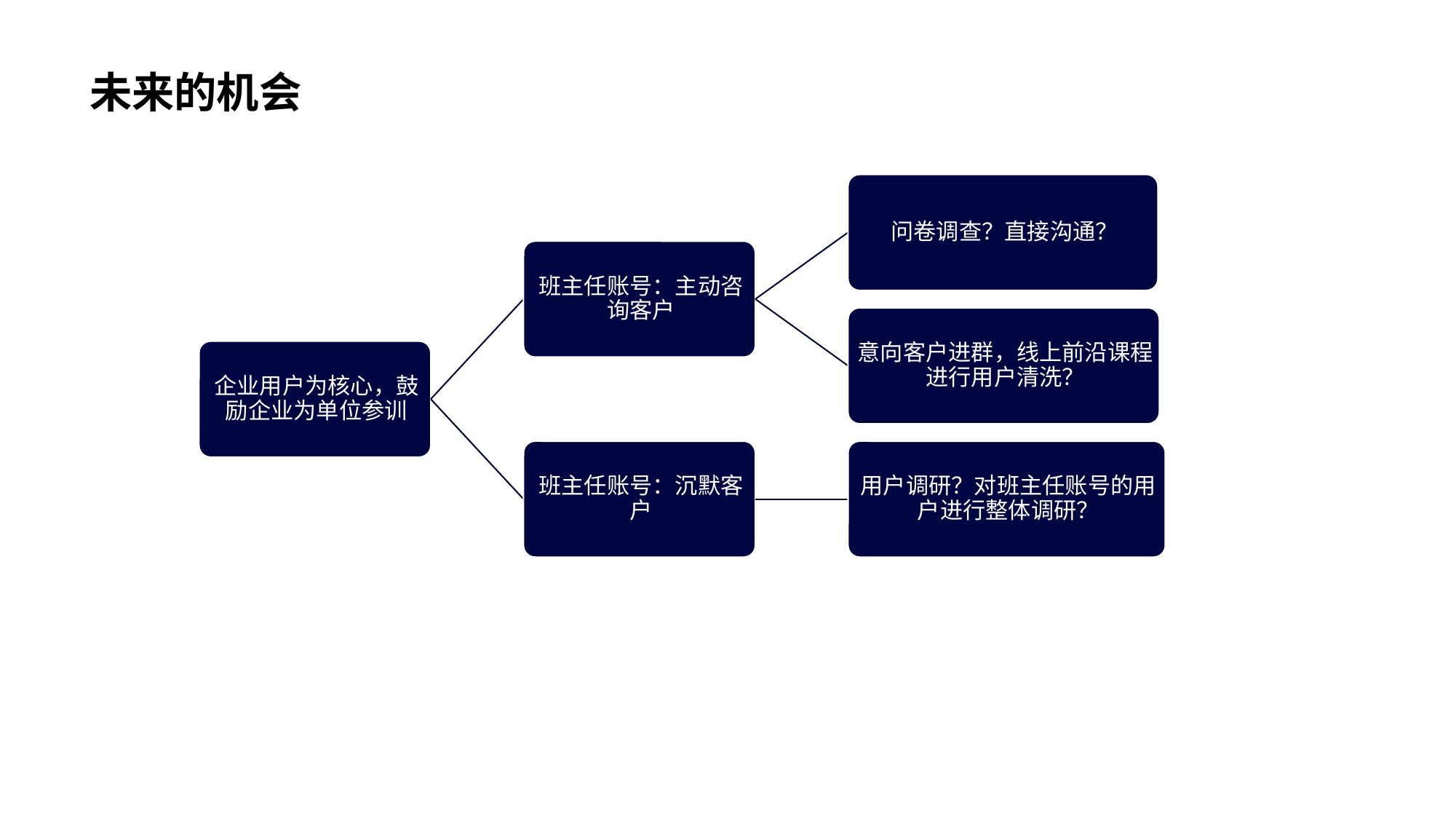

未来的机会
企业用户为核心，鼓励企业为单位参训

班主任账号：主动咨询客户

问卷调查？直接沟通？

意向客户进群，线上前沿课程进行用户清洗？

班主任账号：沉默客户

用户调研？对班主任账号的用户进行整体调研？